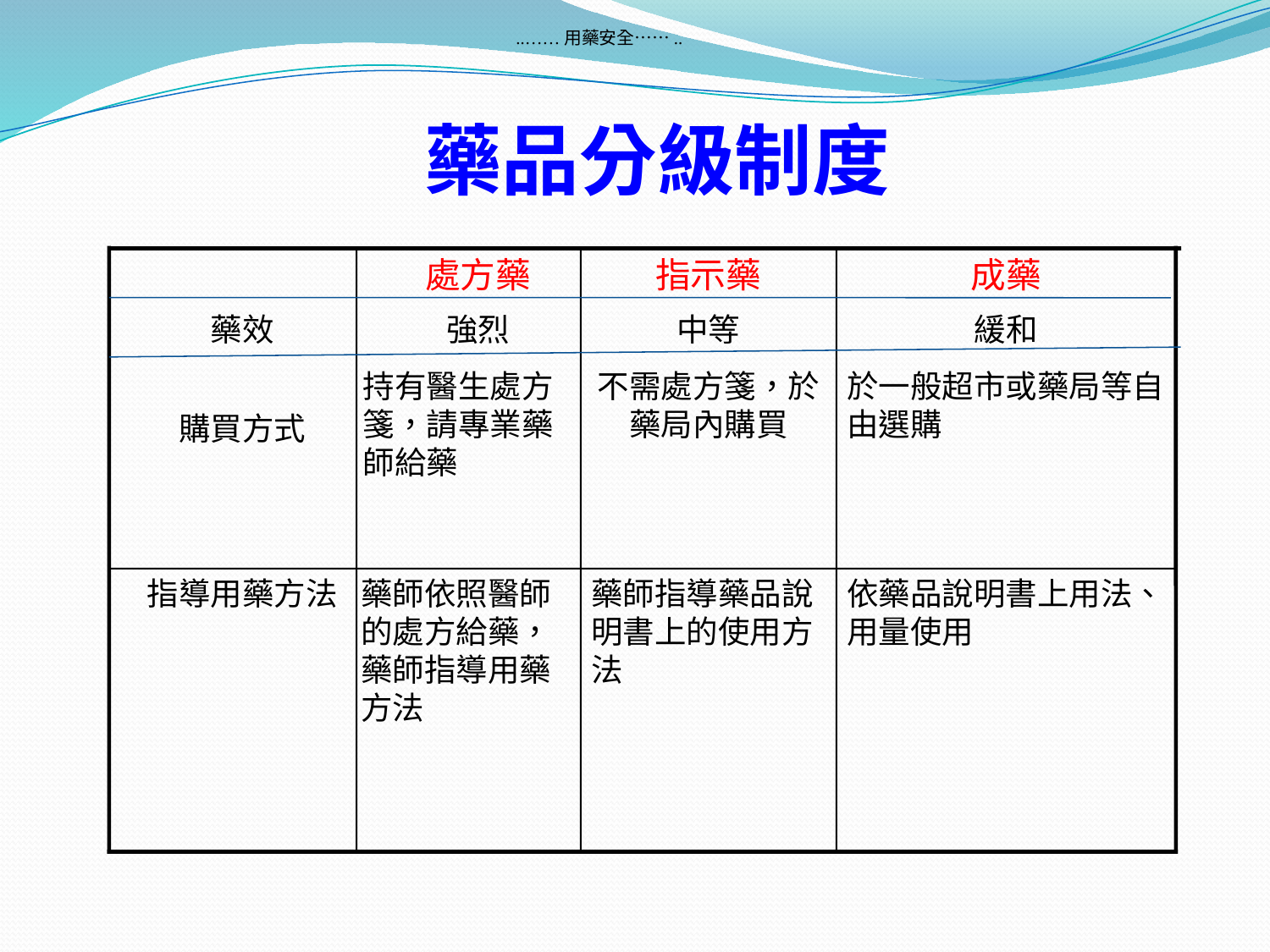

..……用藥安全……..
    藥品分級制度

處方藥
指示藥

成藥

藥效

強烈
中等
緩和

購買方式

持有醫生處方箋，請專業藥師給藥
不需處方箋，於藥局內購買
於一般超市或藥局等自由選購
指導用藥方法

藥師依照醫師的處方給藥，藥師指導用藥方法
藥師指導藥品說明書上的使用方法
依藥品說明書上用法、用量使用